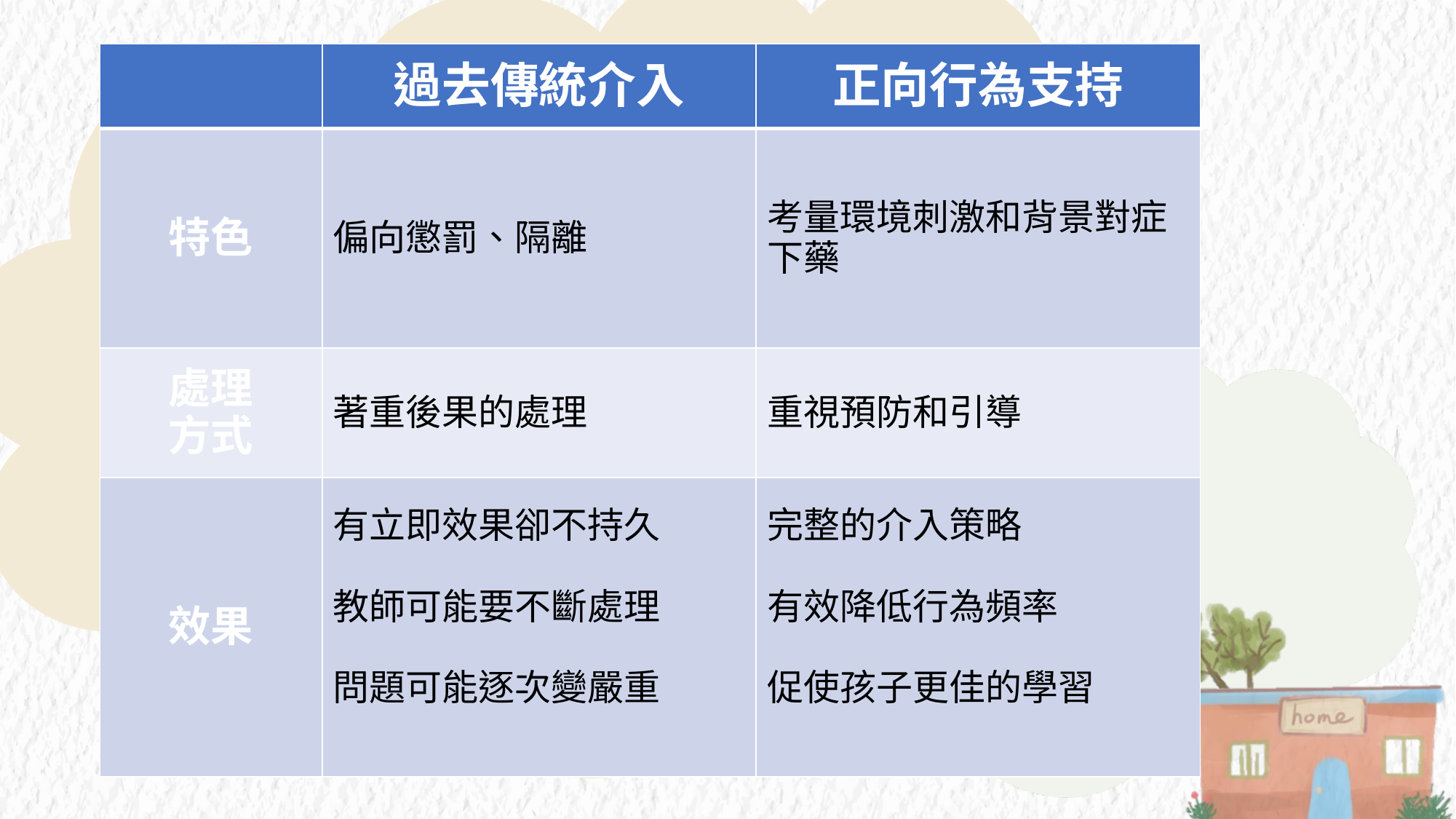

#
|  | 過去傳統介入 | 正向行為支持 |
| --- | --- | --- |
| 特色 | 偏向懲罰、隔離 | 考量環境刺激和背景對症下藥 |
| 處理 方式 | 著重後果的處理 | 重視預防和引導 |
| 效果 | 有立即效果卻不持久 教師可能要不斷處理 問題可能逐次變嚴重 | 完整的介入策略 有效降低行為頻率 促使孩子更佳的學習 |